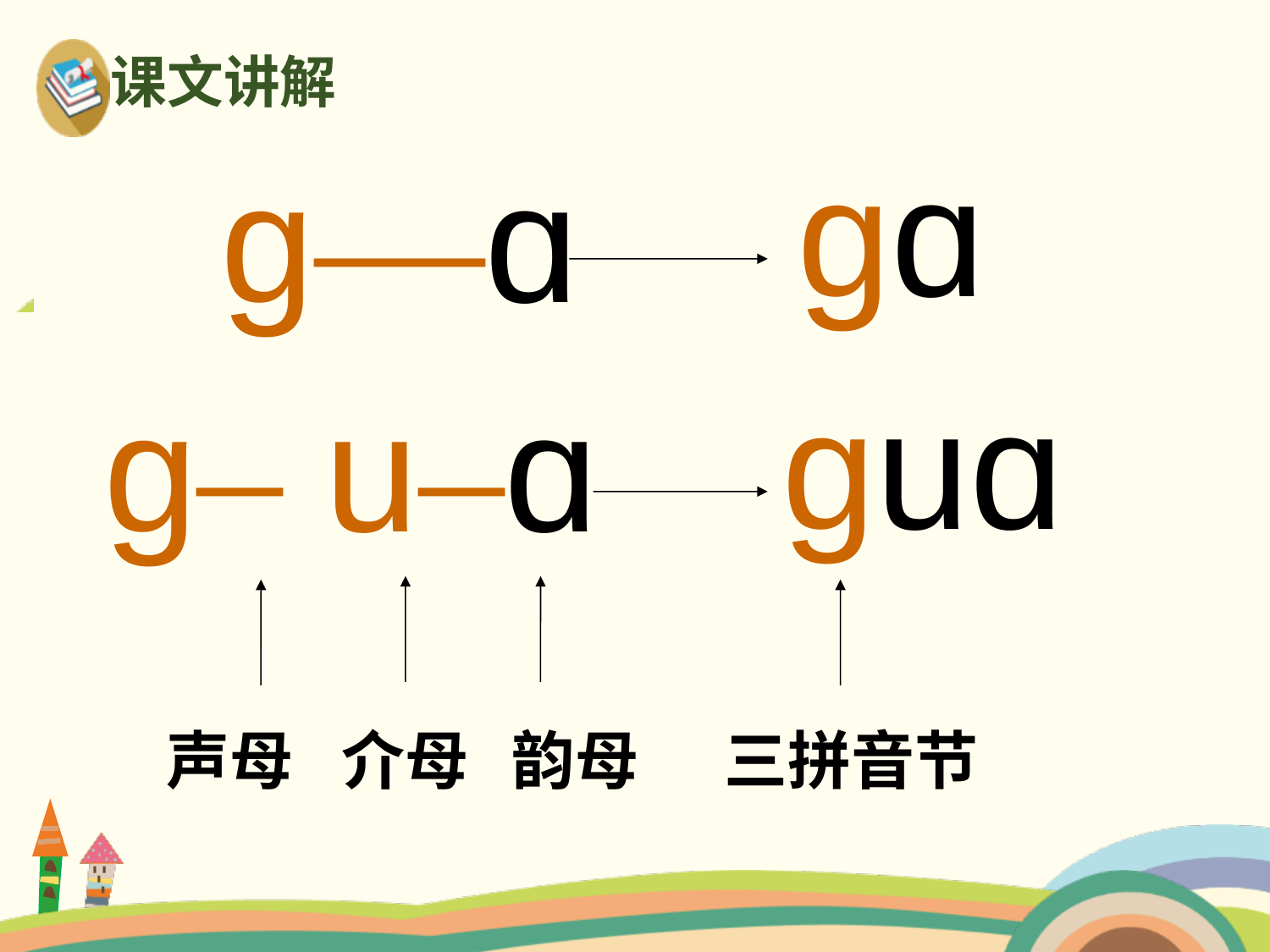

课文讲解
ɡɑ
ɡ—ɑ

ɡuɑ
 ɡ– u–ɑ

声母    介母   韵母      三拼音节